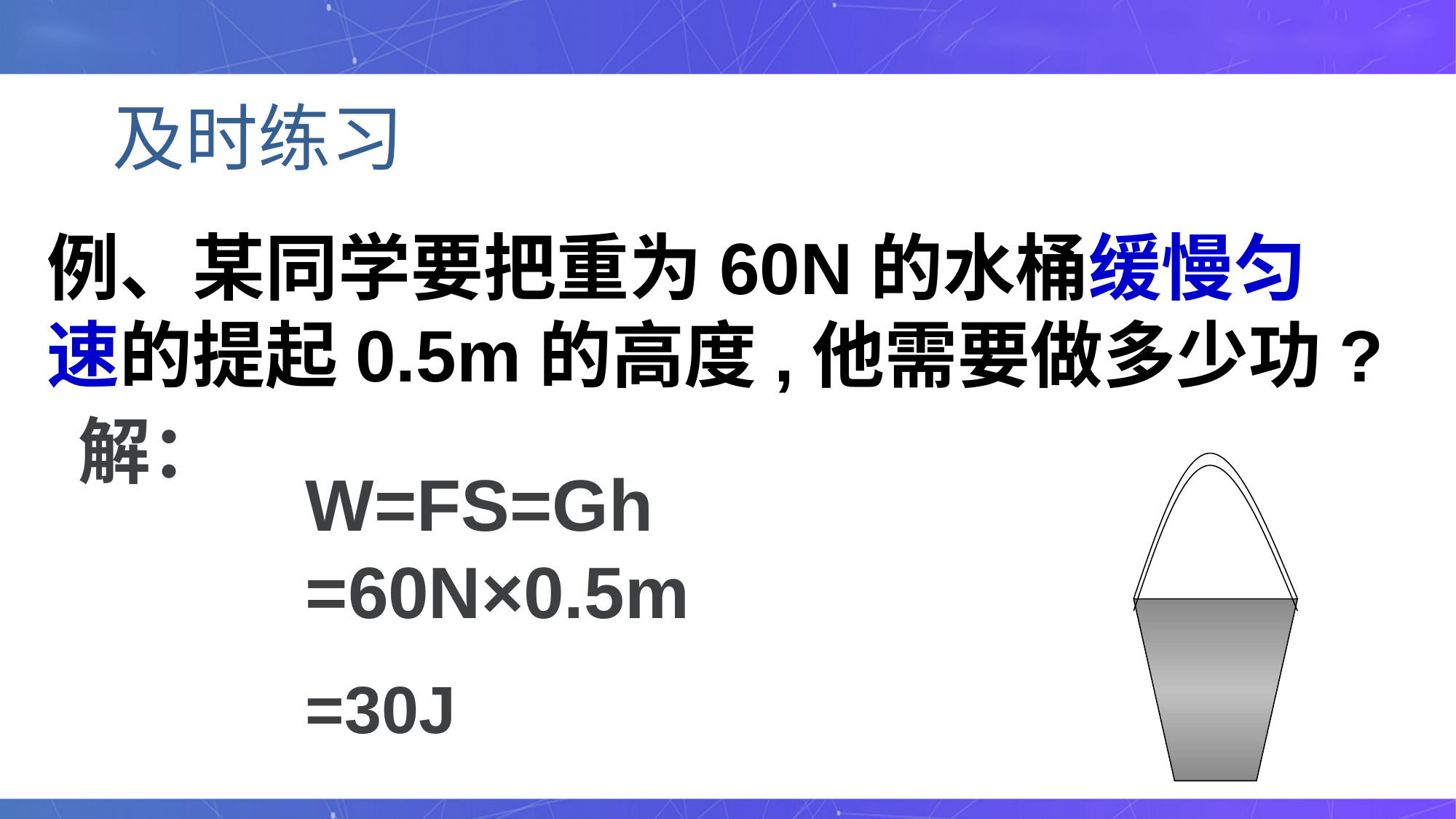

及时练习
例、某同学要把重为60N的水桶缓慢匀速的提起0.5m的高度,他需要做多少功?
解：
W=FS=Gh   =60N×0.5m
=30J